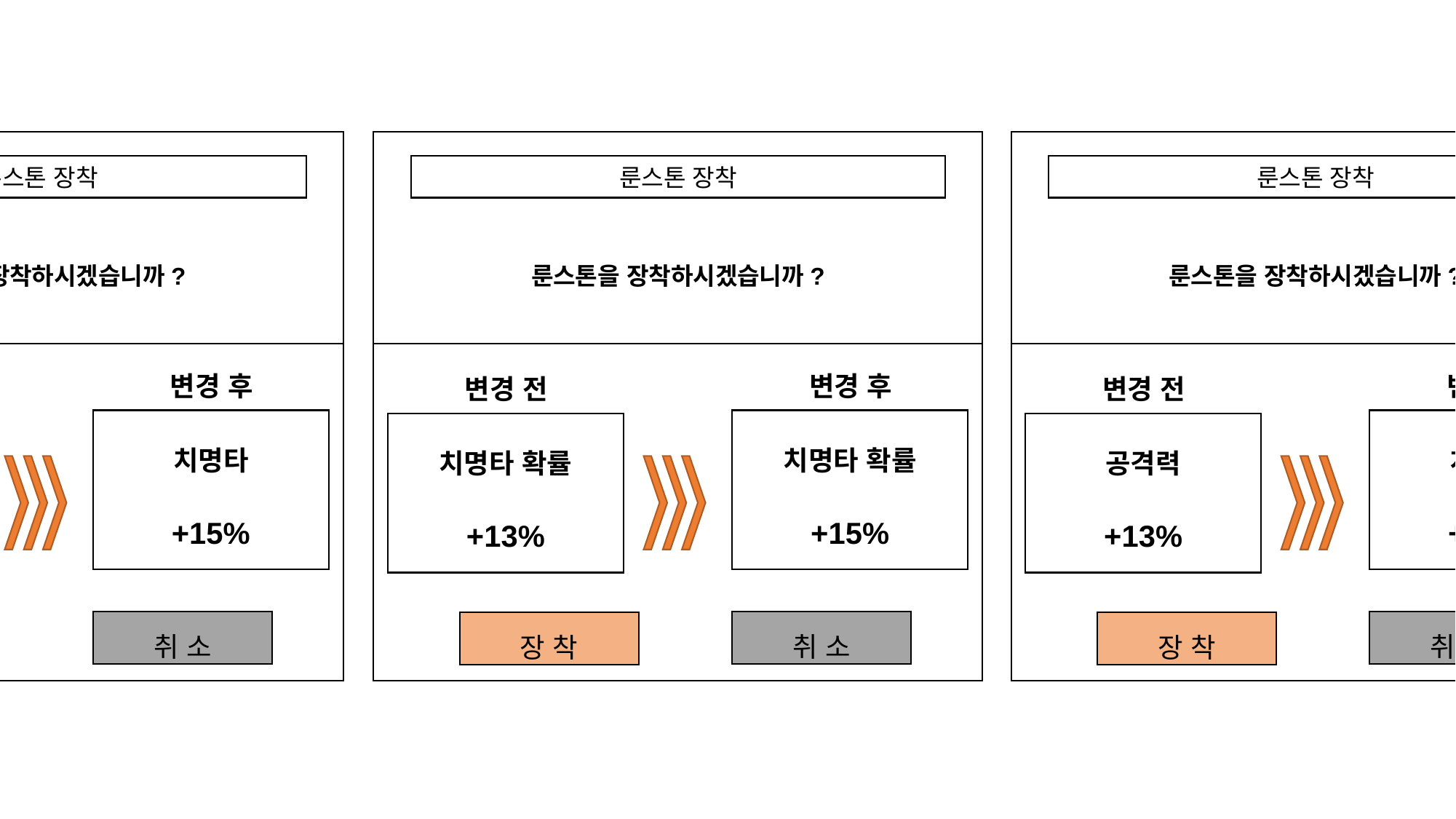

룬스톤 장착
룬스톤을 장착하시겠습니까?
변경 후
변경 전

치명타

없음

+15%
취 소
장 착

룬스톤 장착
룬스톤을 장착하시겠습니까?
변경 후
변경 전

치명타 확률
치명타 확률

+15%
+13%
취 소
장 착

룬스톤 장착
룬스톤을 장착하시겠습니까?
변경 후
변경 전

치명타
공격력

+15%
+13%
취 소
장 착